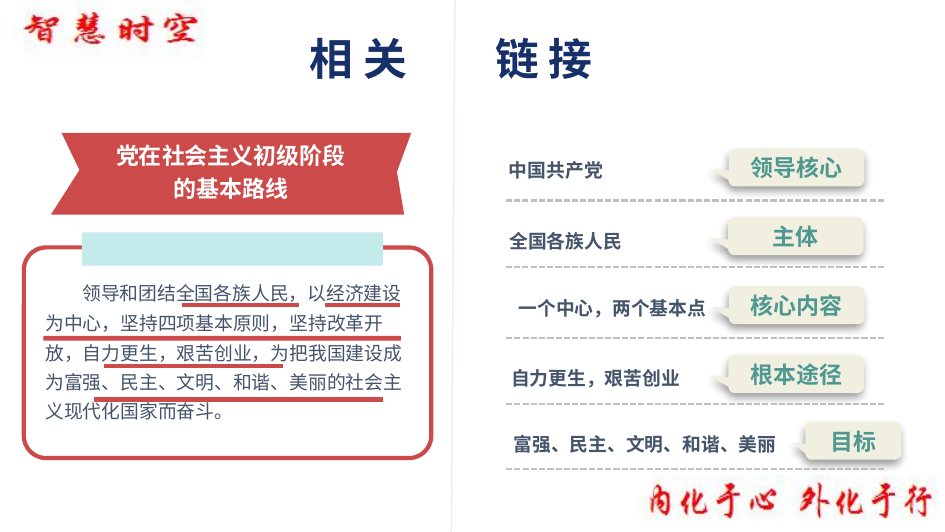

相 关
链 接
党在社会主义初级阶段
的基本路线
领导核心
中国共产党
主体
全国各族人民

      领导和团结全国各族人民，以经济建设为中心，坚持四项基本原则，坚持改革开放，自力更生，艰苦创业，为把我国建设成为富强、民主、文明、和谐、美丽的社会主义现代化国家而奋斗。
核心内容
一个中心，两个基本点
根本途径
自力更生，艰苦创业
目标
富强、民主、文明、和谐、美丽